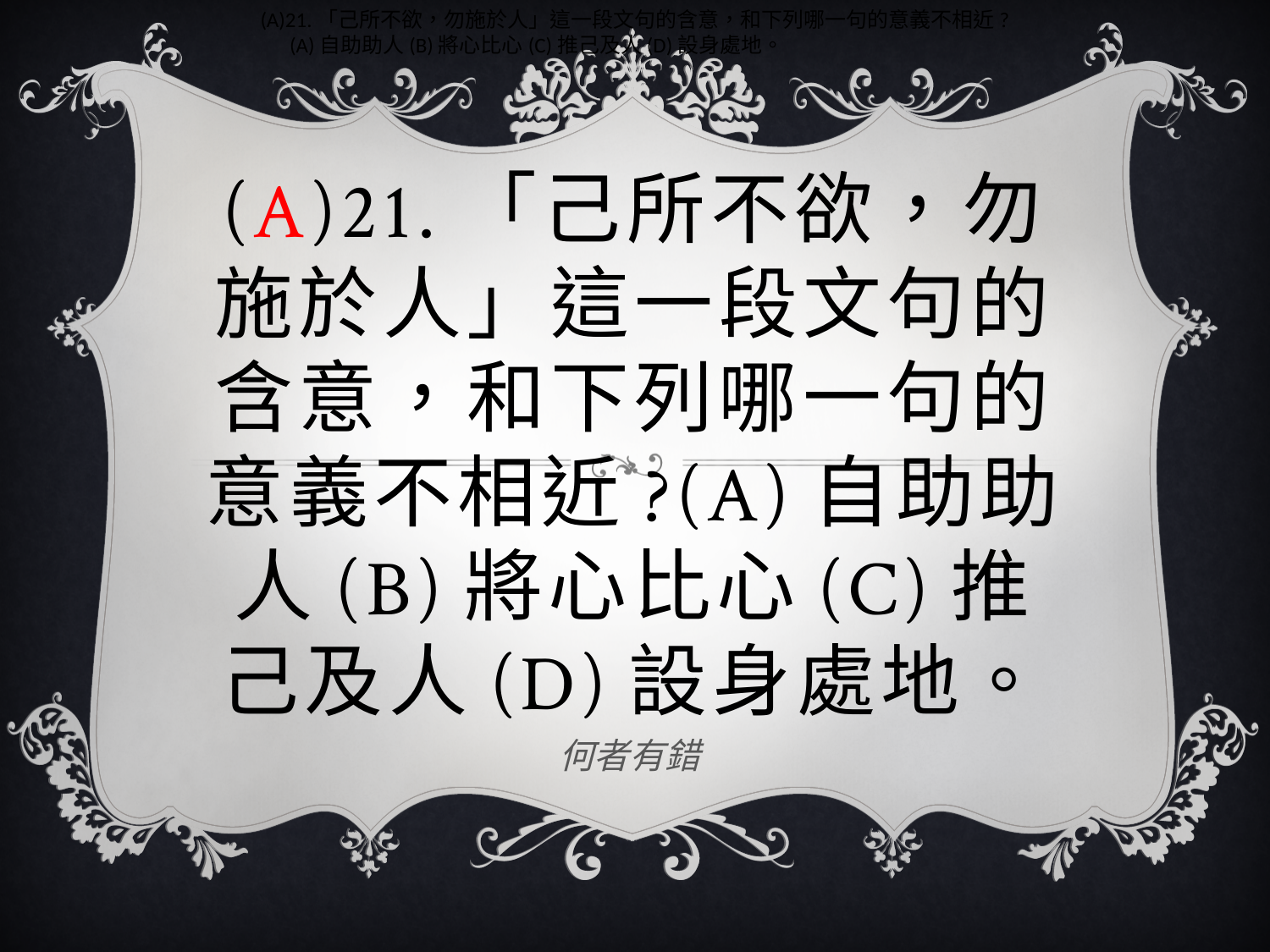

(A)21.「己所不欲，勿施於人」這一段文句的含意，和下列哪一句的意義不相近?
      (A)自助助人(B)將心比心(C)推己及人(D)設身處地。
# (A)21.「己所不欲，勿施於人」這一段文句的含意，和下列哪一句的意義不相近?(A)自助助人(B)將心比心(C)推己及人(D)設身處地。
何者有錯